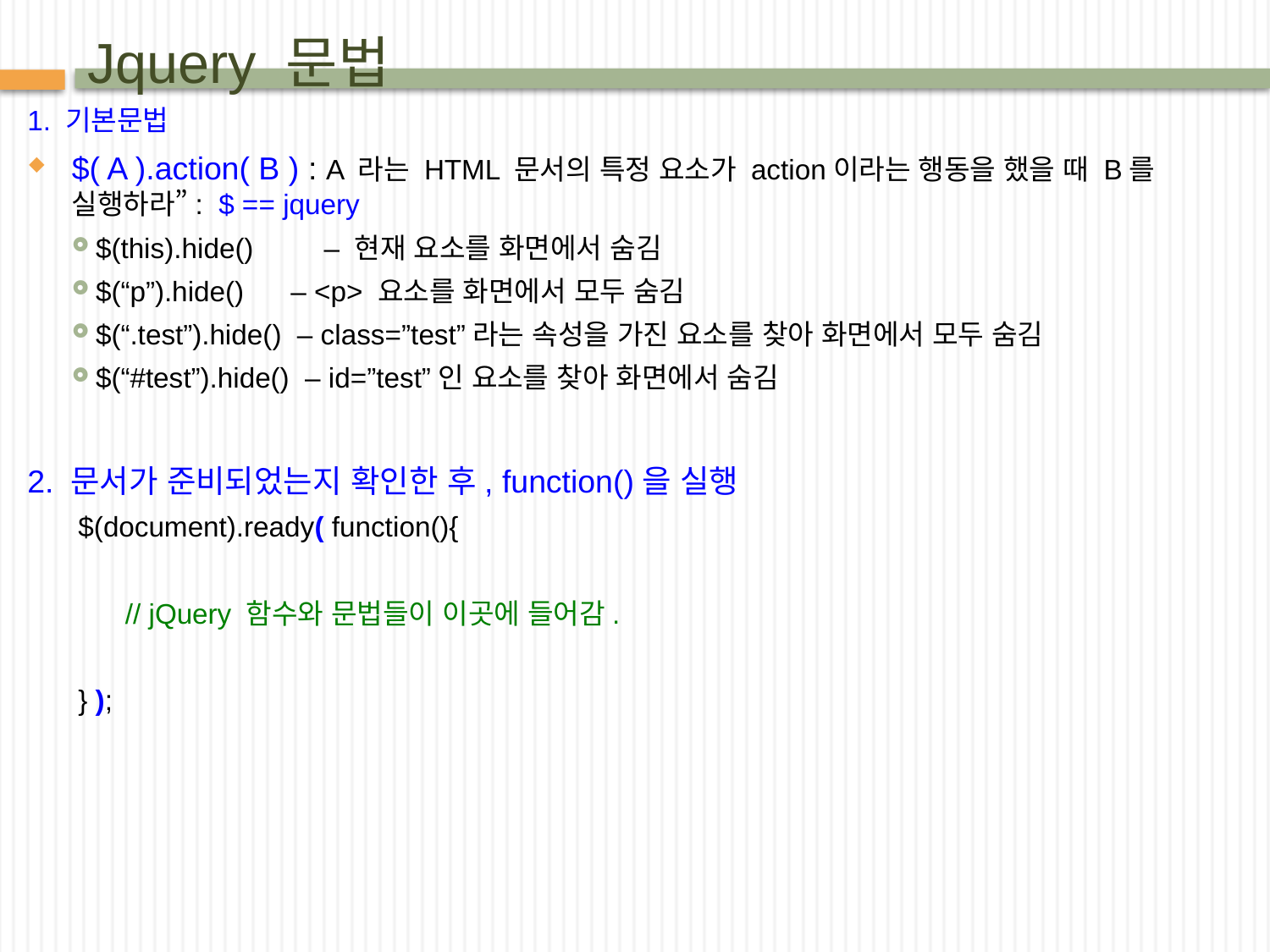

# Jquery 문법
1. 기본문법
$( A ).action( B ) : A 라는 HTML 문서의 특정 요소가 action이라는 행동을 했을 때 B를 실행하라”:  $ == jquery
$(this).hide()         – 현재 요소를 화면에서 숨김
$(“p”).hide()      – <p> 요소를 화면에서 모두 숨김
$(“.test”).hide()  – class=”test”라는 속성을 가진 요소를 찾아 화면에서 모두 숨김
$(“#test”).hide()  – id=”test”인 요소를 찾아 화면에서 숨김

2. 문서가 준비되었는지 확인한 후, function()을 실행
$(document).ready( function(){

      // jQuery 함수와 문법들이 이곳에 들어감.

} );